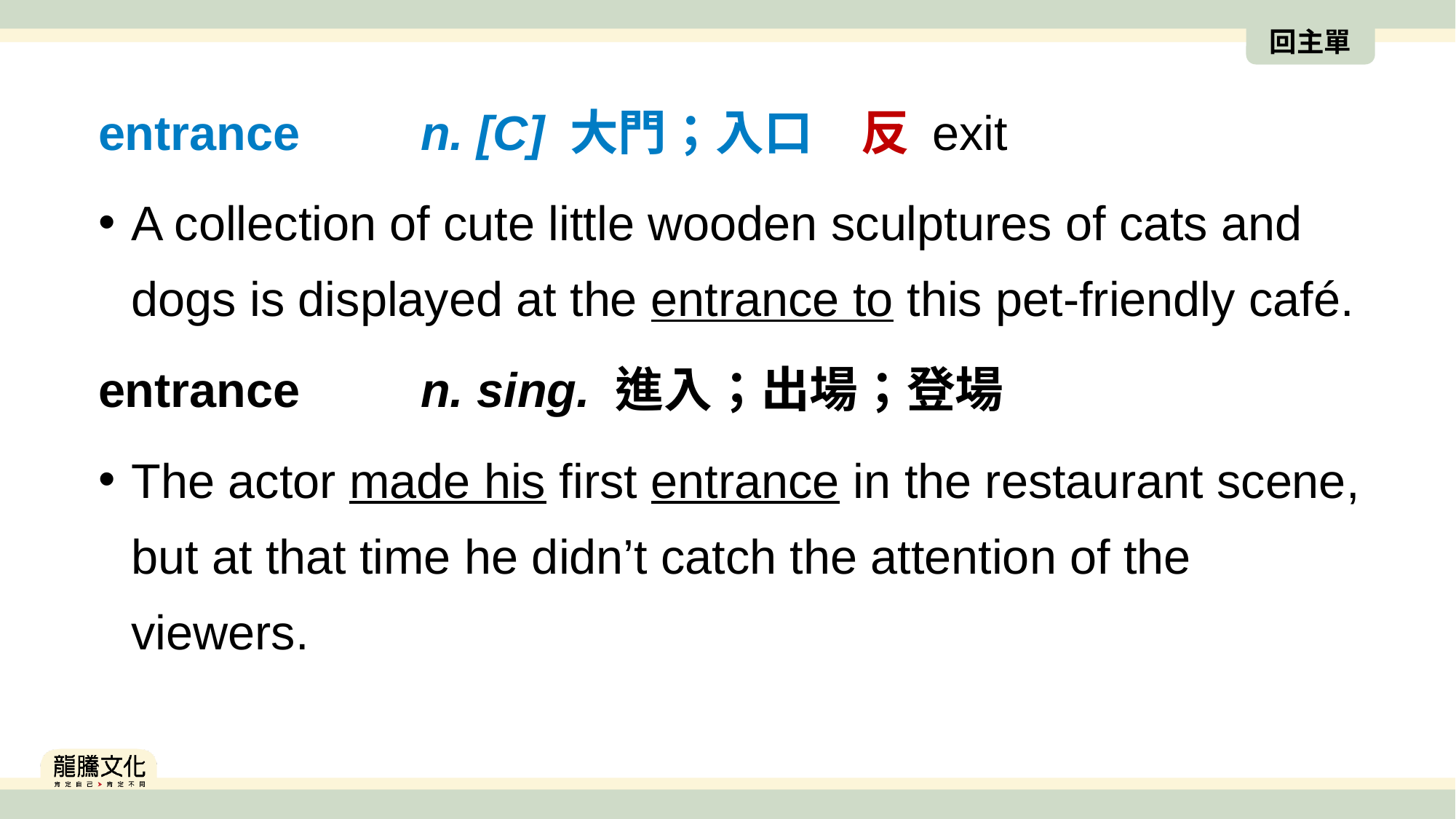

回主單
entrance　　n. [C] 大門；入口　反 exit
A collection of cute little wooden sculptures of cats and dogs is displayed at the entrance to this pet-friendly café.
entrance　　n. sing. 進入；出場；登場
The actor made his first entrance in the restaurant scene, but at that time he didn’t catch the attention of the viewers.